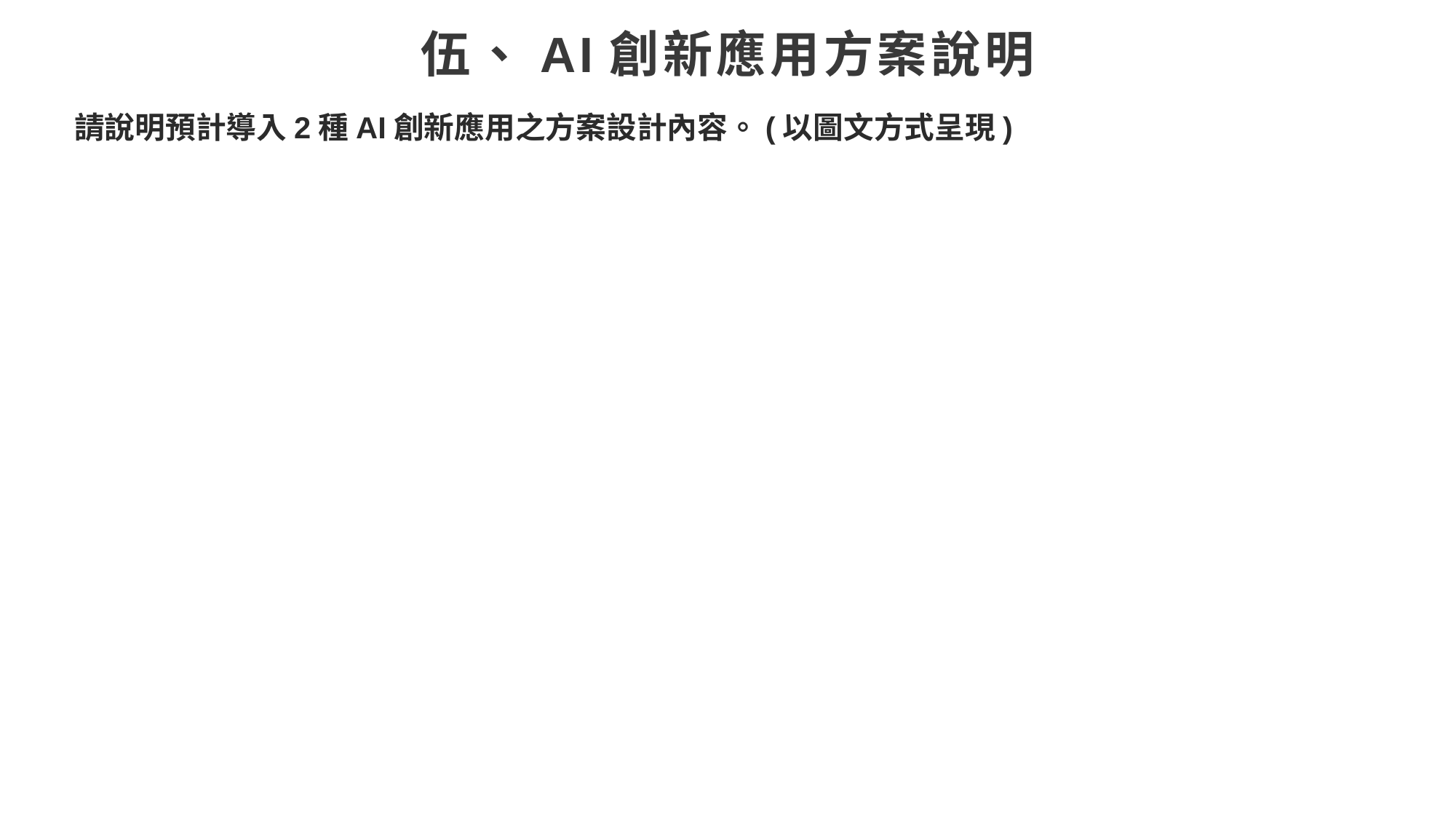

# 伍、AI創新應用方案說明
請說明預計導入2種AI創新應用之方案設計內容。(以圖文方式呈現)